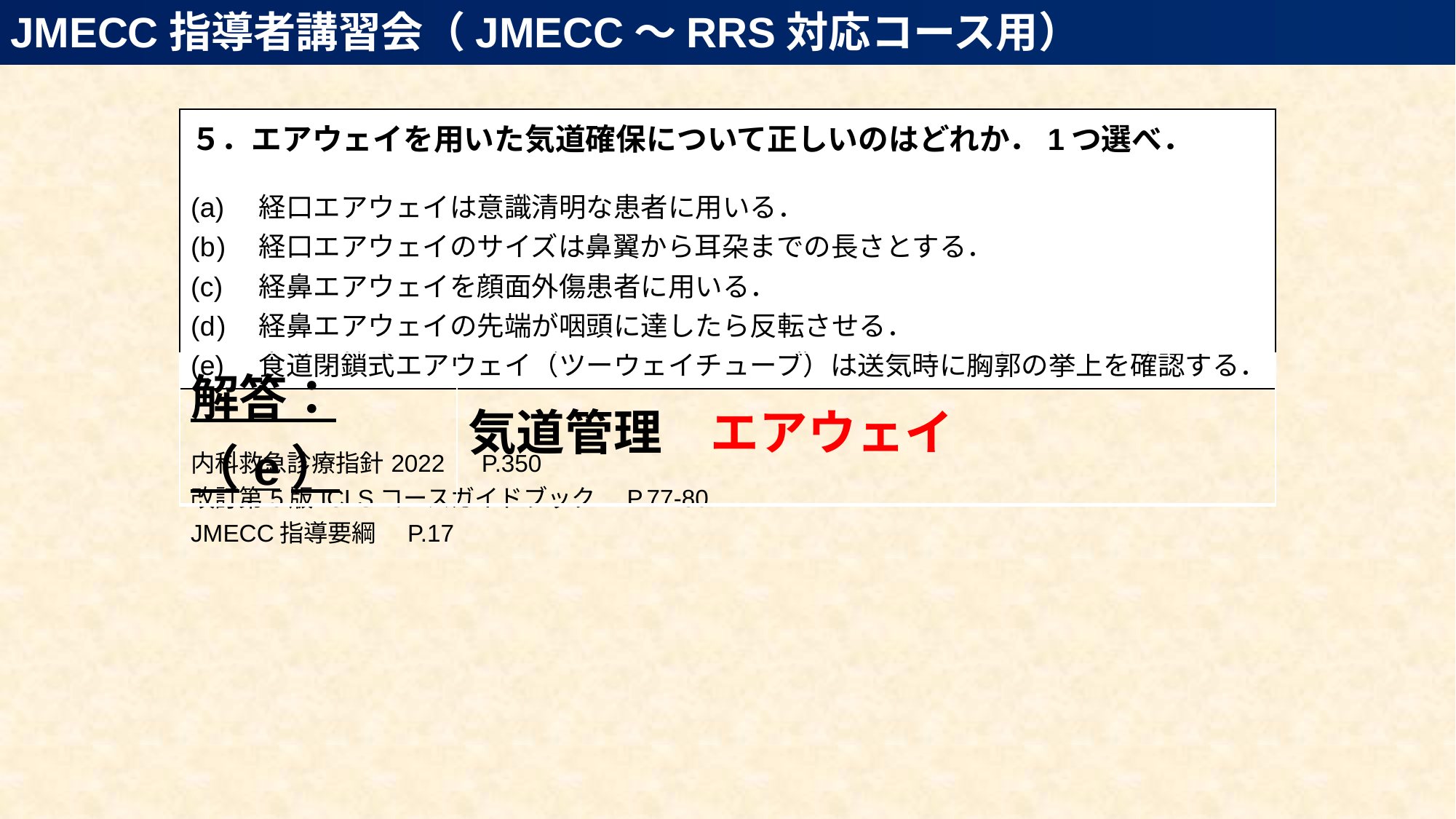

JMECC指導者講習会（JMECC～RRS対応コース用）
| ５．エアウェイを用いた気道確保について正しいのはどれか．1つ選べ． 　経口エアウェイは意識清明な患者に用いる． 　経口エアウェイのサイズは鼻翼から耳朶までの長さとする． 　経鼻エアウェイを顔面外傷患者に用いる． 　経鼻エアウェイの先端が咽頭に達したら反転させる． 　食道閉鎖式エアウェイ（ツーウェイチューブ）は送気時に胸郭の挙上を確認する． |
| --- |
| 解答：（e） | 気道管理　エアウェイ |
| --- | --- |
| 内科救急診療指針2022　P.350 改訂第5版ICLSコースガイドブック　P.77-80 JMECC指導要綱　P.17 |
| --- |